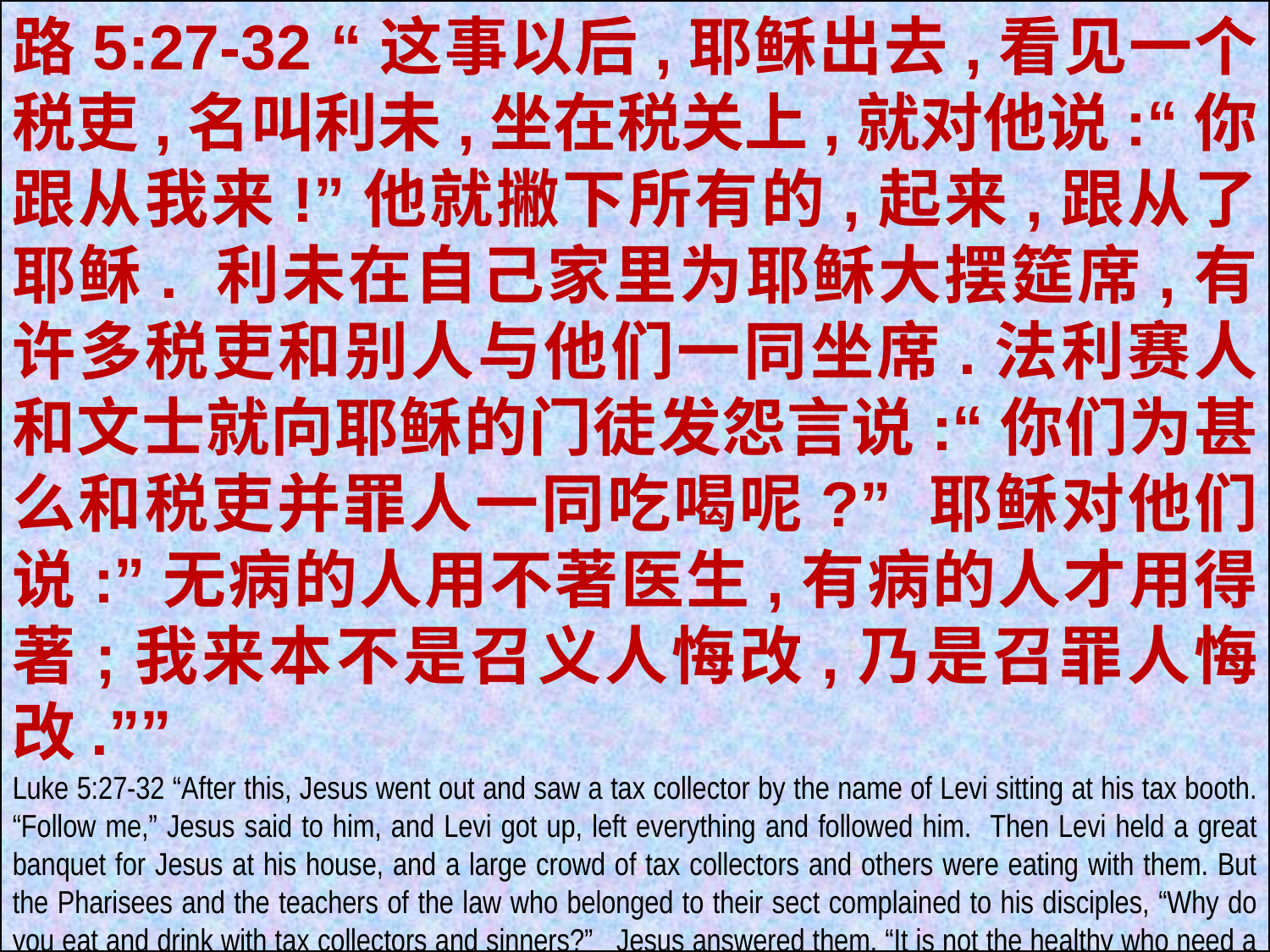

路5:27-32 “这事以后,耶稣出去,看见一个税吏,名叫利未,坐在税关上,就对他说:“你跟从我来!”他就撇下所有的,起来,跟从了耶稣. 利未在自己家里为耶稣大摆筵席,有许多税吏和别人与他们一同坐席.法利赛人和文士就向耶稣的门徒发怨言说:“你们为甚么和税吏并罪人一同吃喝呢?” 耶稣对他们说:”无病的人用不著医生,有病的人才用得著;我来本不是召义人悔改,乃是召罪人悔改.””
Luke 5:27-32 “After this, Jesus went out and saw a tax collector by the name of Levi sitting at his tax booth. “Follow me,” Jesus said to him, and Levi got up, left everything and followed him.  Then Levi held a great banquet for Jesus at his house, and a large crowd of tax collectors and others were eating with them. But the Pharisees and the teachers of the law who belonged to their sect complained to his disciples, “Why do you eat and drink with tax collectors and sinners?”   Jesus answered them, “It is not the healthy who need a doctor, but the sick.  I have not come to call the righteous, but sinners to repentance.”